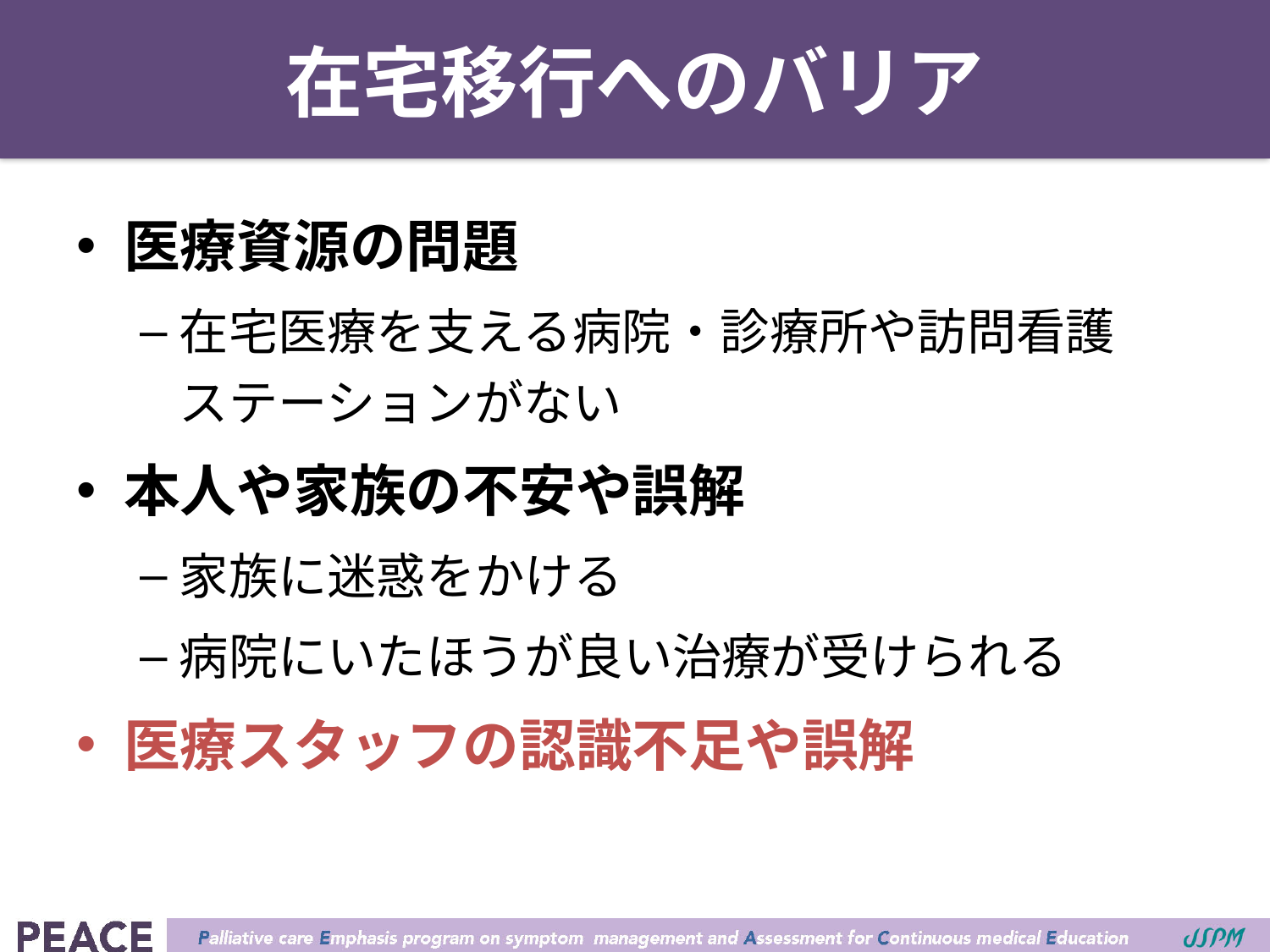

# 在宅移行へのバリア
医療資源の問題
在宅医療を支える病院・診療所や訪問看護
ステーションがない
本人や家族の不安や誤解
家族に迷惑をかける
病院にいたほうが良い治療が受けられる
医療スタッフの認識不足や誤解